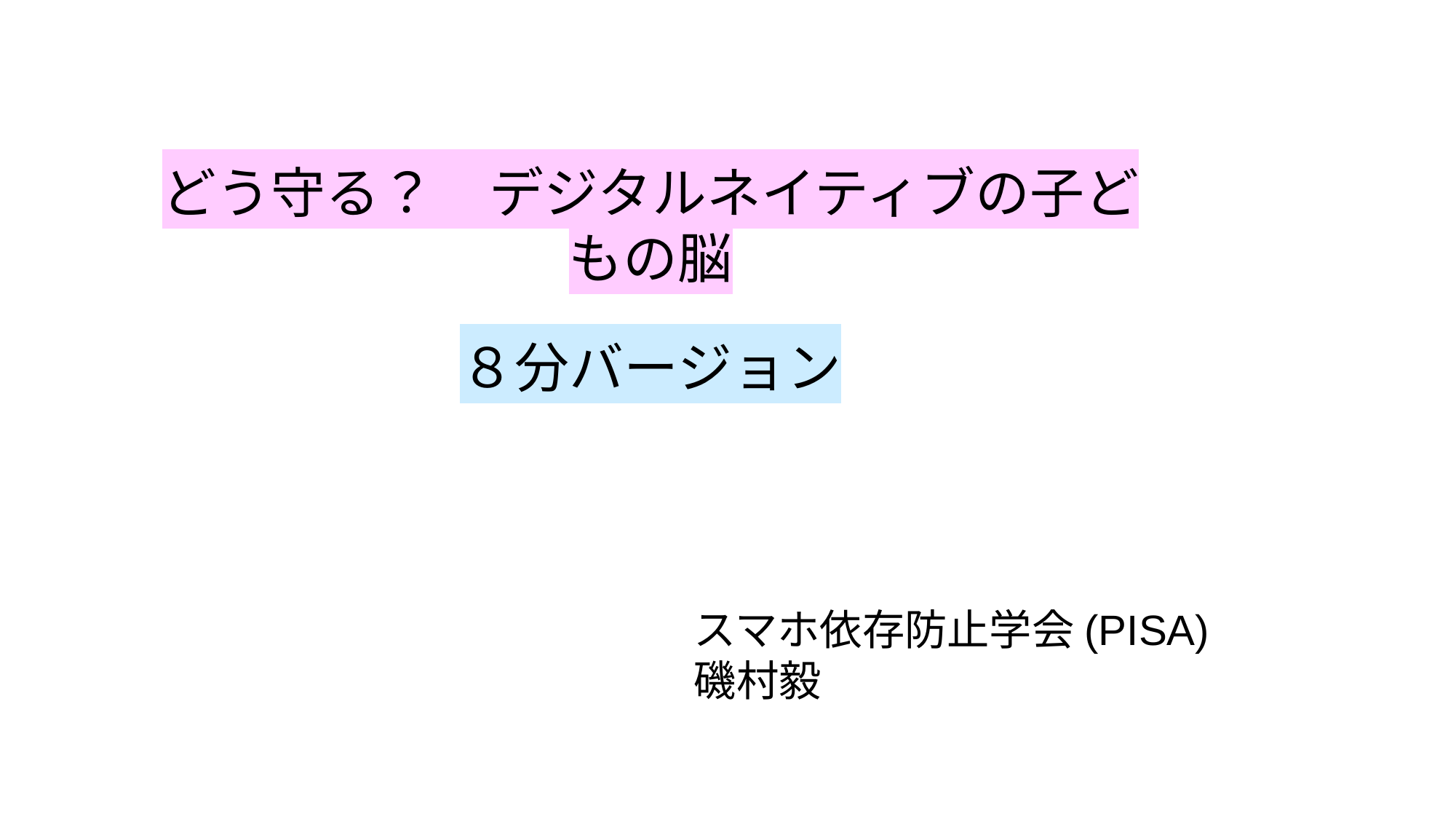

どう守る？　デジタルネイティブの子どもの脳

８分バージョン
スマホ依存防止学会(PISA)
磯村毅